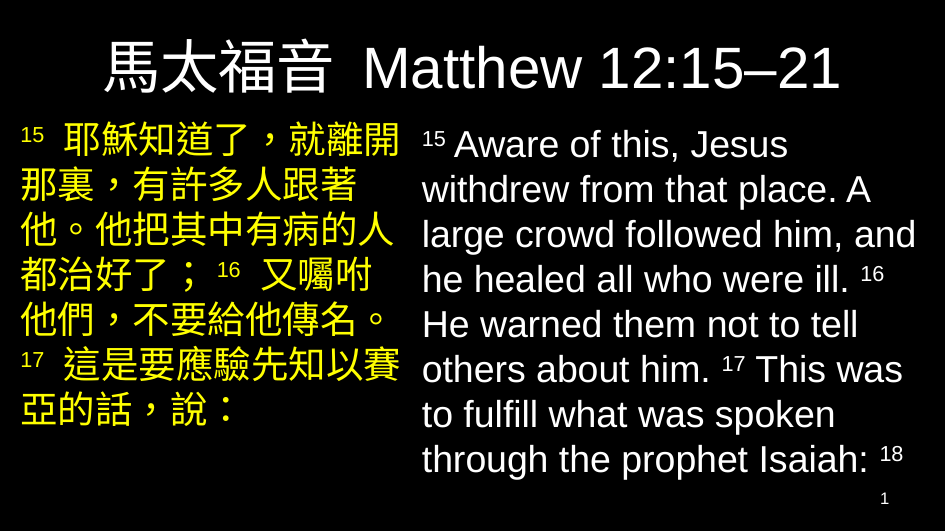

# 馬太福音 Matthew 12:15–21
15 耶穌知道了，就離開那裏，有許多人跟著他。他把其中有病的人都治好了；16 又囑咐他們，不要給他傳名。17 這是要應驗先知以賽亞的話，說：
15 Aware of this, Jesus withdrew from that place. A large crowd followed him, and he healed all who were ill. 16 He warned them not to tell others about him. 17 This was to fulfill what was spoken through the prophet Isaiah: 18
1